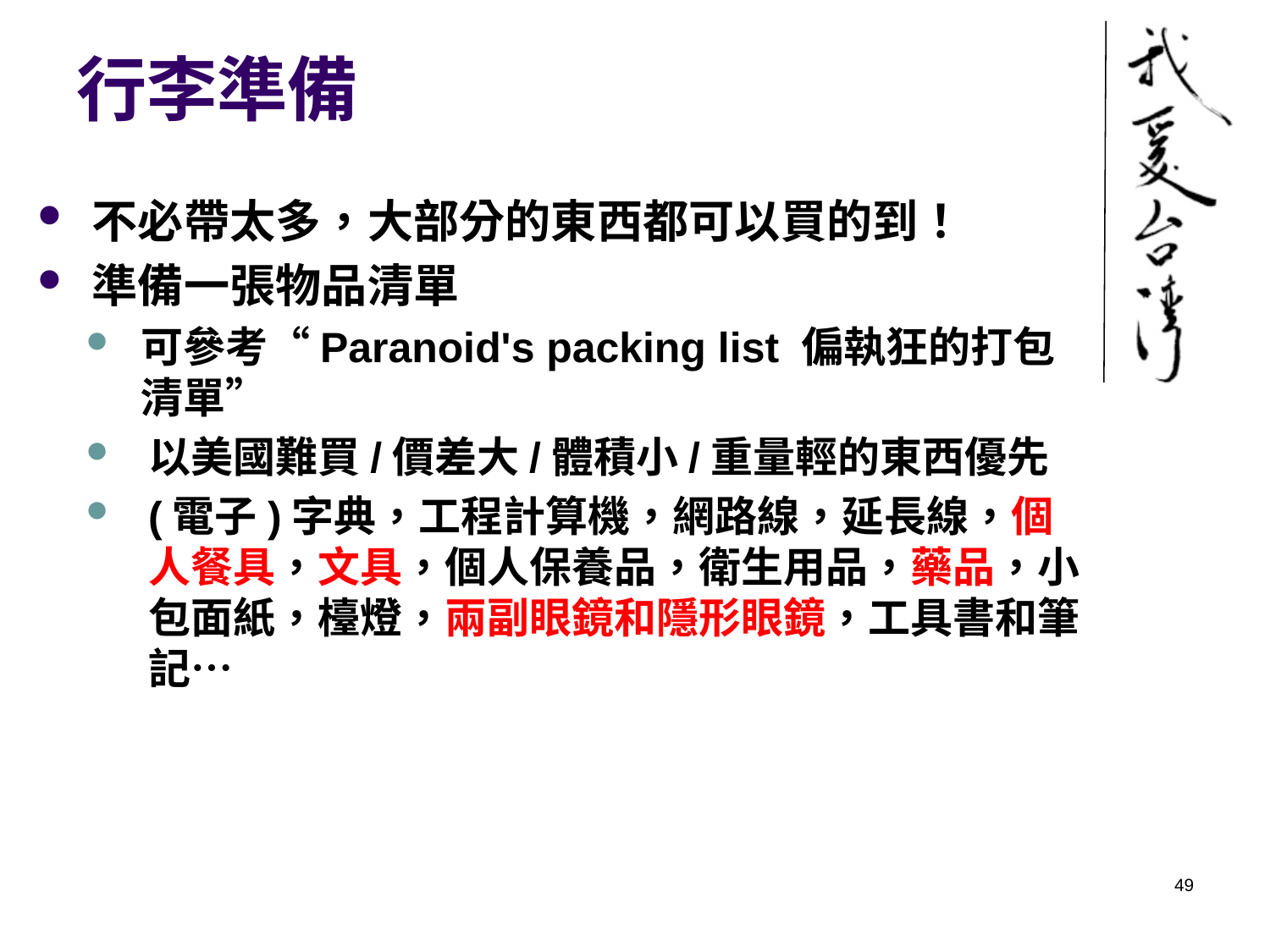

# 行李準備
不必帶太多，大部分的東西都可以買的到！
準備一張物品清單
可參考“Paranoid's packing list 偏執狂的打包清單”
以美國難買/價差大/體積小/重量輕的東西優先
(電子)字典，工程計算機，網路線，延長線，個人餐具，文具，個人保養品，衛生用品，藥品，小包面紙，檯燈，兩副眼鏡和隱形眼鏡，工具書和筆記…

49